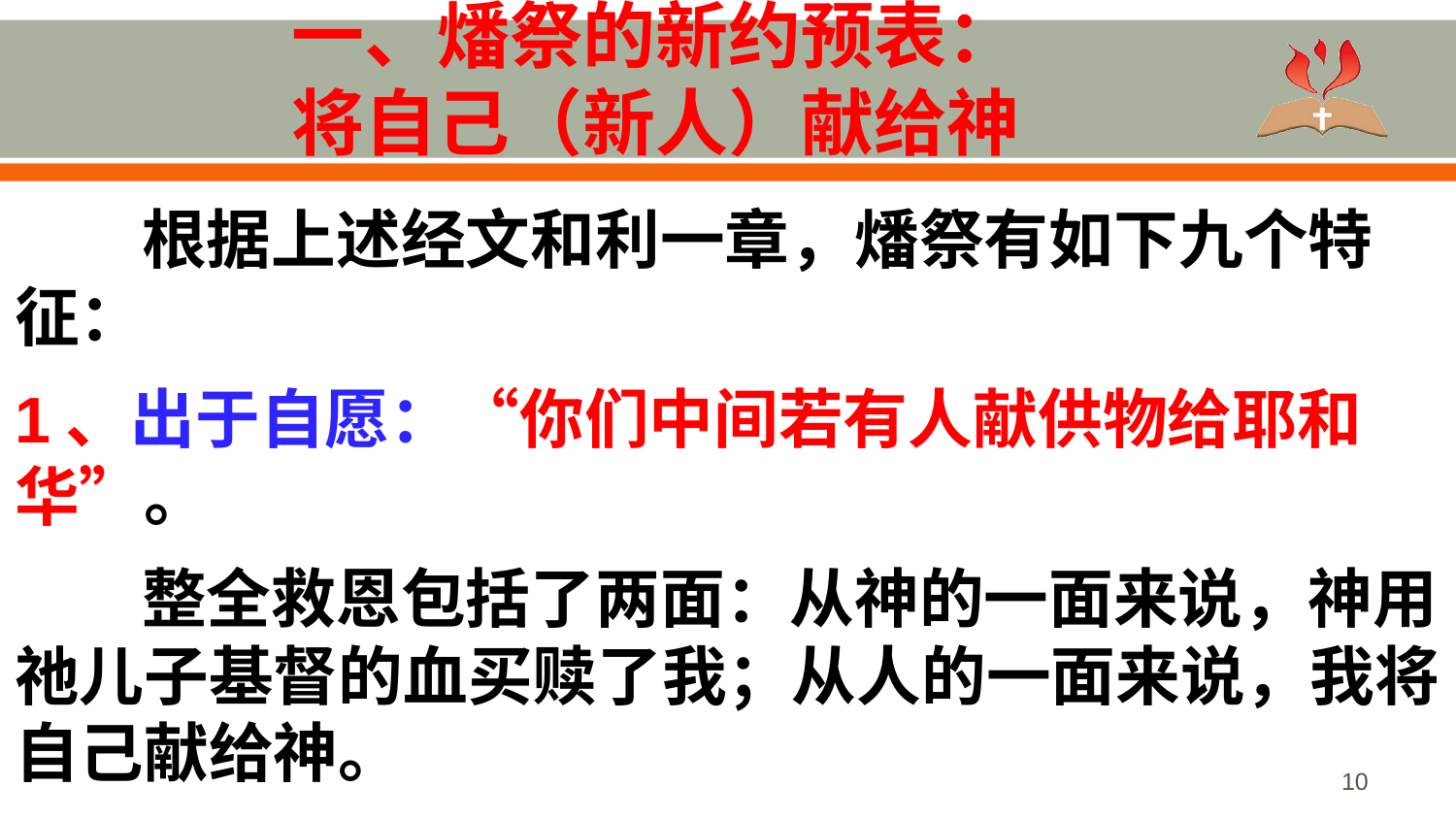

# 一、燔祭的新约预表： 将自己（新人）献给神
根据上述经文和利一章，燔祭有如下九个特征：
1、出于自愿：“你们中间若有人献供物给耶和华”。
整全救恩包括了两面：从神的一面来说，神用祂儿子基督的血买赎了我；从人的一面来说，我将自己献给神。

10